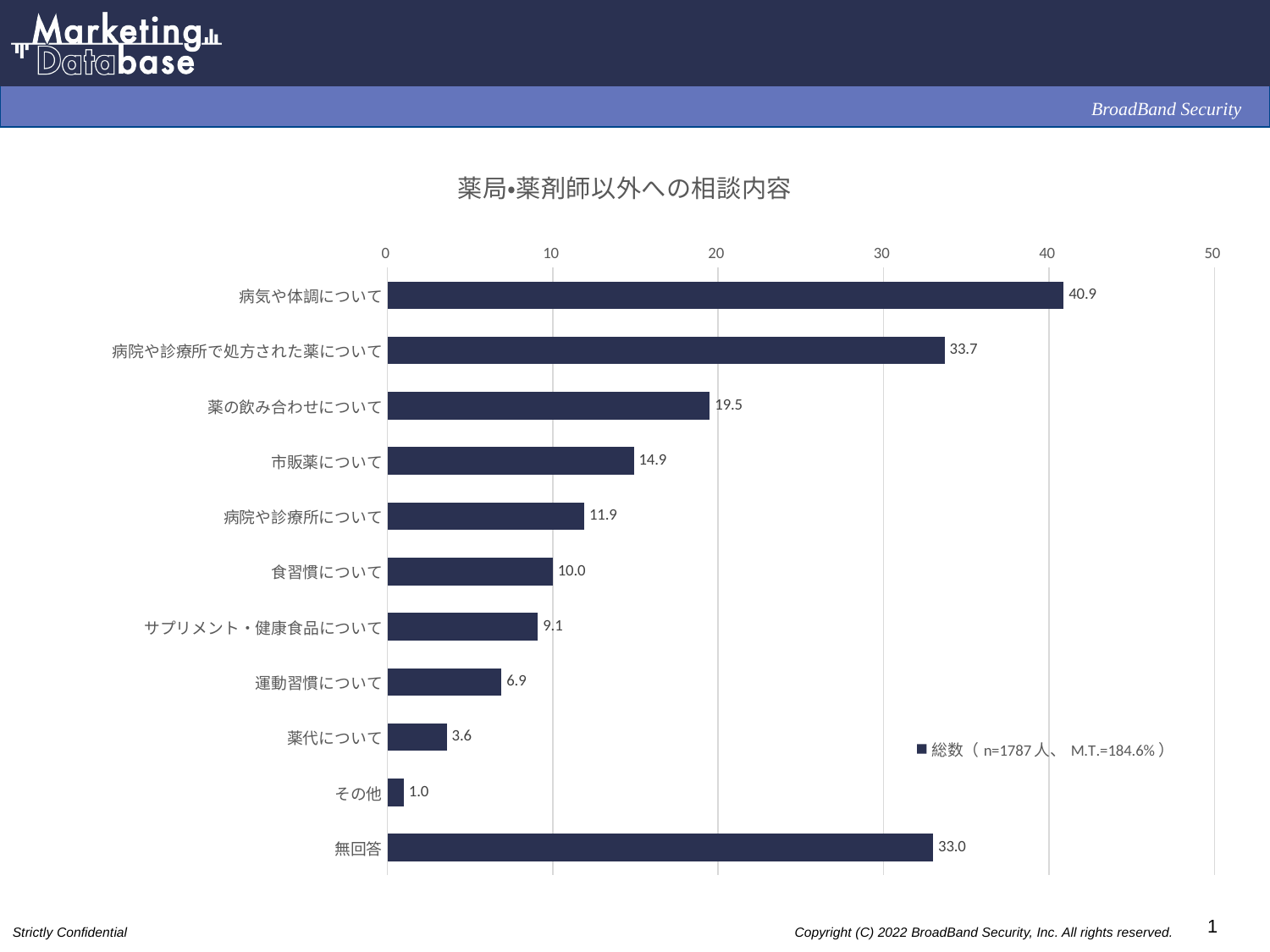

### Chart: 薬局・薬剤師以外への相談内容

| Category | 総数（n=1787人、M.T.=184.6%） |
|---|---|
| 病気や体調について | 40.9 |
| 病院や診療所で処方された薬について | 33.7 |
| 薬の飲み合わせについて | 19.5 |
| 市販薬について | 14.9 |
| 病院や診療所について | 11.9 |
| 食習慣について | 10.0 |
| サプリメント・健康食品について | 9.1 |
| 運動習慣について | 6.9 |
| 薬代について | 3.6 |
| その他 | 1.0 |
| 無回答 | 33.0 |